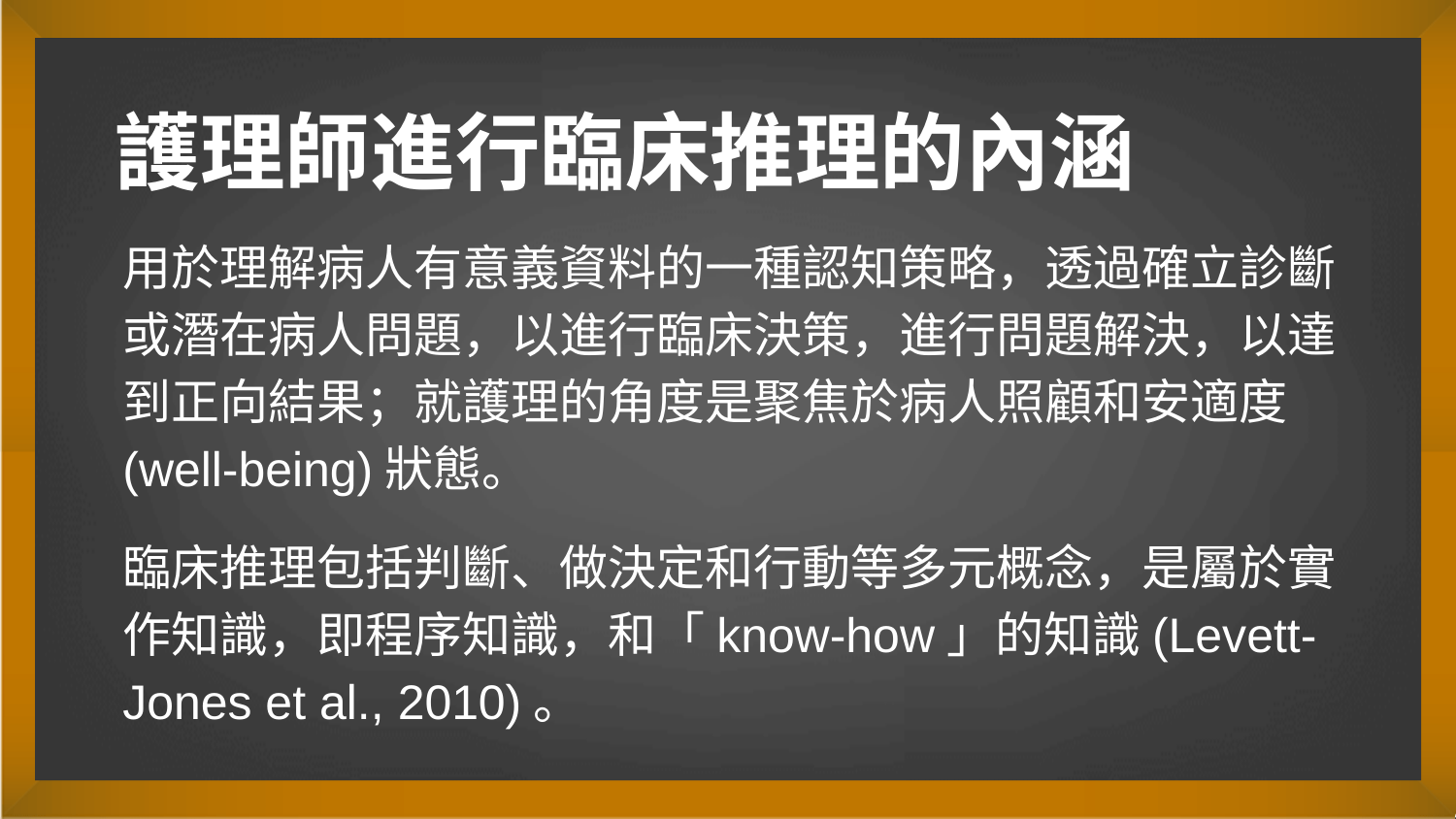

護理師進行臨床推理的內涵
用於理解病人有意義資料的一種認知策略，透過確立診斷或潛在病人問題，以進行臨床決策，進行問題解決，以達到正向結果；就護理的角度是聚焦於病人照顧和安適度(well-being)狀態。
臨床推理包括判斷、做決定和行動等多元概念，是屬於實作知識，即程序知識，和「know-how」的知識(Levett-Jones et al., 2010)。